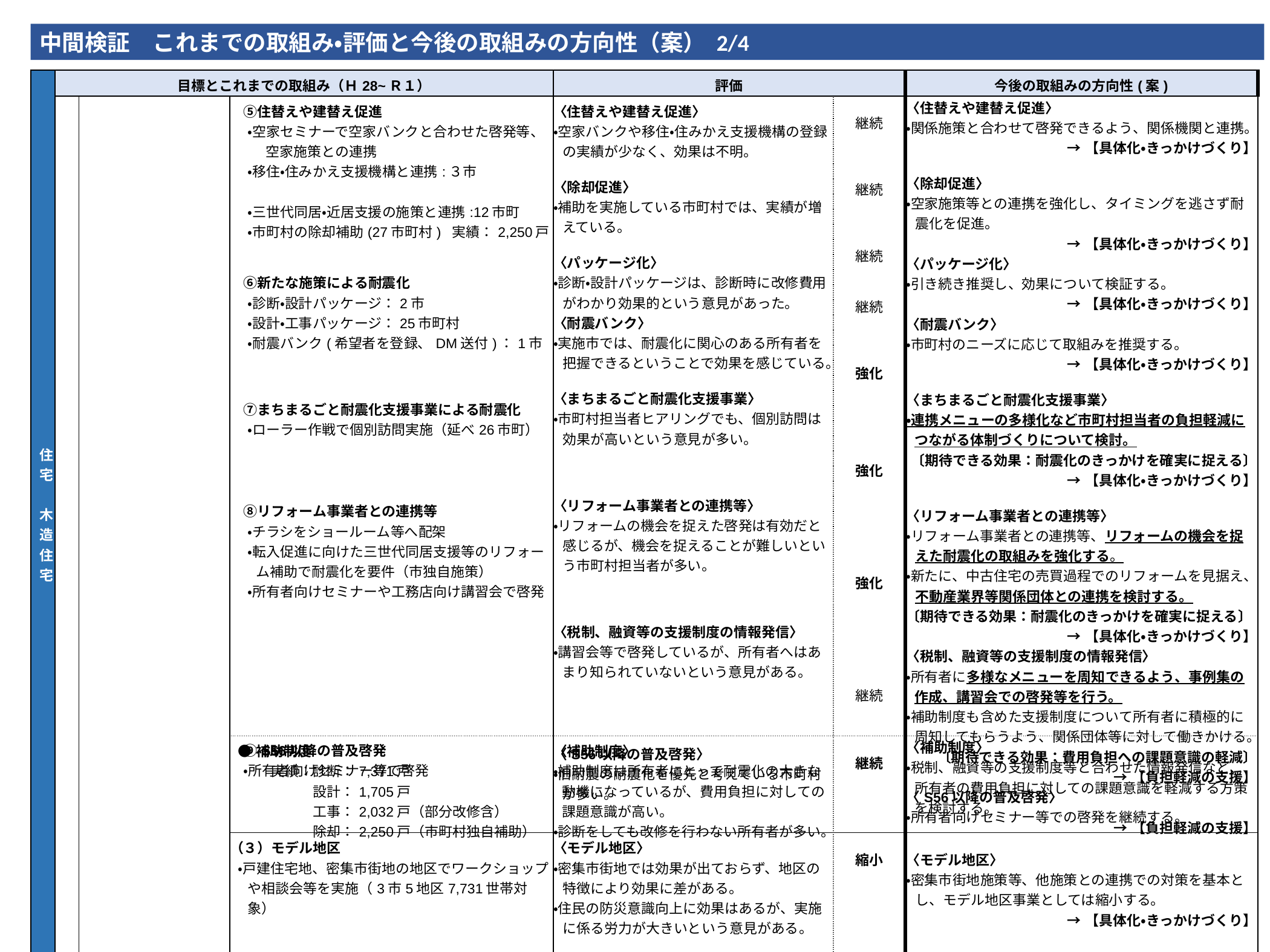

中間検証　これまでの取組み・評価と今後の取組みの方向性（案） 2/4
| 住宅　木造住宅 | 目標とこれまでの取組み（Ｈ28~Ｒ１） |  |  | 評価 |  | 今後の取組みの方向性(案) |
| --- | --- | --- | --- | --- | --- | --- |
|  |  |  | ⑤住替えや建替え促進 ・空家セミナーで空家バンクと合わせた啓発等、空家施策との連携 ・移住・住みかえ支援機構と連携:３市　　　　　　　　　　　 ・三世代同居・近居支援の施策と連携:12市町 ・市町村の除却補助(27市町村) 実績：2,250戸 　⑥新たな施策による耐震化 ・診断・設計パッケージ：2市 ・設計・工事パッケージ：25市町村 ・耐震バンク(希望者を登録、DM送付)：1市 　⑦まちまるごと耐震化支援事業による耐震化 ・ローラー作戦で個別訪問実施（延べ26市町） 　⑧リフォーム事業者との連携等 ・チラシをショールーム等へ配架 ・転入促進に向けた三世代同居支援等のリフォーム補助で耐震化を要件（市独自施策） ・所有者向けセミナーや工務店向け講習会で啓発 　⑨S56以降の普及啓発 　・所有者向けセミナー等で啓発 | 〈住替えや建替え促進〉 ・空家バンクや移住・住みかえ支援機構の登録の実績が少なく、効果は不明。 〈除却促進〉 ・補助を実施している市町村では、実績が増えている。 〈パッケージ化〉 ・診断・設計パッケージは、診断時に改修費用がわかり効果的という意見があった。 〈耐震バンク〉 ・実施市では、耐震化に関心のある所有者を把握できるということで効果を感じている。 〈まちまるごと耐震化支援事業〉 ・市町村担当者ヒアリングでも、個別訪問は効果が高いという意見が多い。 〈リフォーム事業者との連携等〉 ・リフォームの機会を捉えた啓発は有効だと感じるが、機会を捉えることが難しいという市町村担当者が多い。 〈税制、融資等の支援制度の情報発信〉 ・講習会等で啓発しているが、所有者へはあまり知られていないという意見がある。 〈S56以降の普及啓発〉 ・旧耐震の耐震化を優先と考えている市町村が多い。 | 継続 継続 継続 継続 強化 強化 強化 継続 | 〈住替えや建替え促進〉 ・関係施策と合わせて啓発できるよう、関係機関と連携。 →【具体化・きっかけづくり】 〈除却促進〉 ・空家施策等との連携を強化し、タイミングを逃さず耐震化を促進。 →【具体化・きっかけづくり】 〈パッケージ化〉 ・引き続き推奨し、効果について検証する。 →【具体化・きっかけづくり】 〈耐震バンク〉 ・市町村のニーズに応じて取組みを推奨する。 →【具体化・きっかけづくり】 〈まちまるごと耐震化支援事業〉 ・連携メニューの多様化など市町村担当者の負担軽減につながる体制づくりについて検討。 〔期待できる効果：耐震化のきっかけを確実に捉える〕 →【具体化・きっかけづくり】 〈リフォーム事業者との連携等〉 ・リフォーム事業者との連携等、リフォームの機会を捉えた耐震化の取組みを強化する。 ・新たに、中古住宅の売買過程でのリフォームを見据え、不動産業界等関係団体との連携を検討する。 〔期待できる効果：耐震化のきっかけを確実に捉える〕 →【具体化・きっかけづくり】 〈税制、融資等の支援制度の情報発信〉 ・所有者に多様なメニューを周知できるよう、事例集の作成、講習会での啓発等を行う。 ・補助制度も含めた支援制度について所有者に積極的に周知してもらうよう、関係団体等に対して働きかける。 〔期待できる効果：費用負担への課題意識の軽減〕 →【負担軽減の支援】 〈S56以降の普及啓発〉 ・所有者向けセミナー等での啓発を継続する。 |
|  |  |  | ●補助制度 　　　実績：診断：7,371戸 　　　　　　設計：1,705戸 　　　　　　工事：2,032戸（部分改修含） 　　　　　　除却：2,250戸（市町村独自補助） | 〈補助制度〉 ・補助制度は所有者にとって耐震化の大きな動機になっているが、費用負担に対しての課題意識が高い。 ・診断をしても改修を行わない所有者が多い。 | 継続 | 〈補助制度〉 ・税制、融資等の支援制度等と合わせた情報発信など、所有者の費用負担に対しての課題意識を軽減する方策を検討する。 →【負担軽減の支援】 |
|  |  |  | （３）モデル地区 ・戸建住宅地、密集市街地の地区でワークショップや相談会等を実施（3市5地区7,731世帯対象） | 〈モデル地区〉 ・密集市街地では効果が出ておらず、地区の特徴により効果に差がある。 ・住民の防災意識向上に効果はあるが、実施に係る労力が大きいという意見がある。 | 縮小 | 〈モデル地区〉 ・密集市街地施策等、他施策との連携での対策を基本とし、モデル地区事業としては縮小する。 →【具体化・きっかけづくり】 |